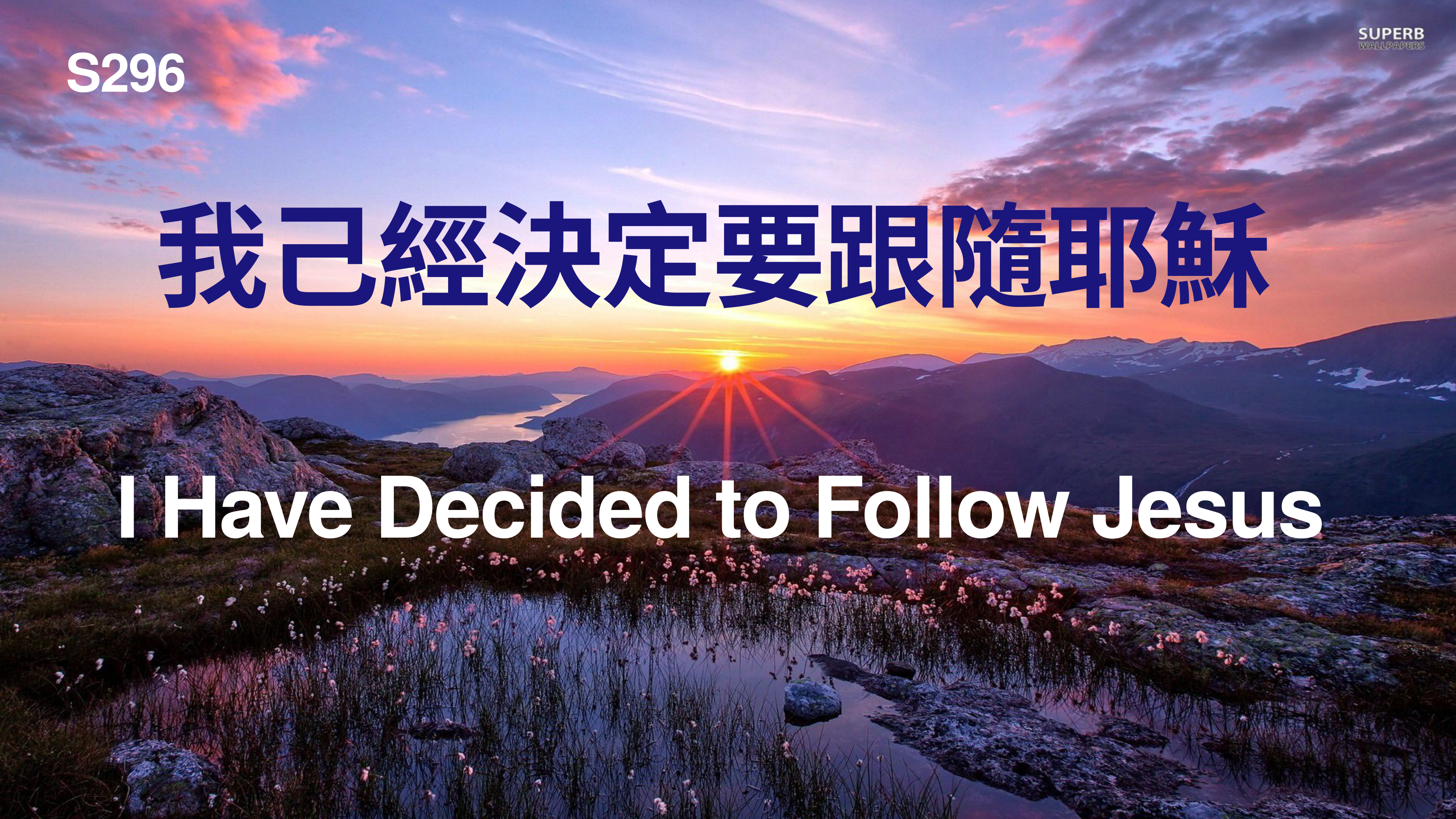

S296
# 我己經決定要跟隨耶穌
I Have Decided to Follow Jesus